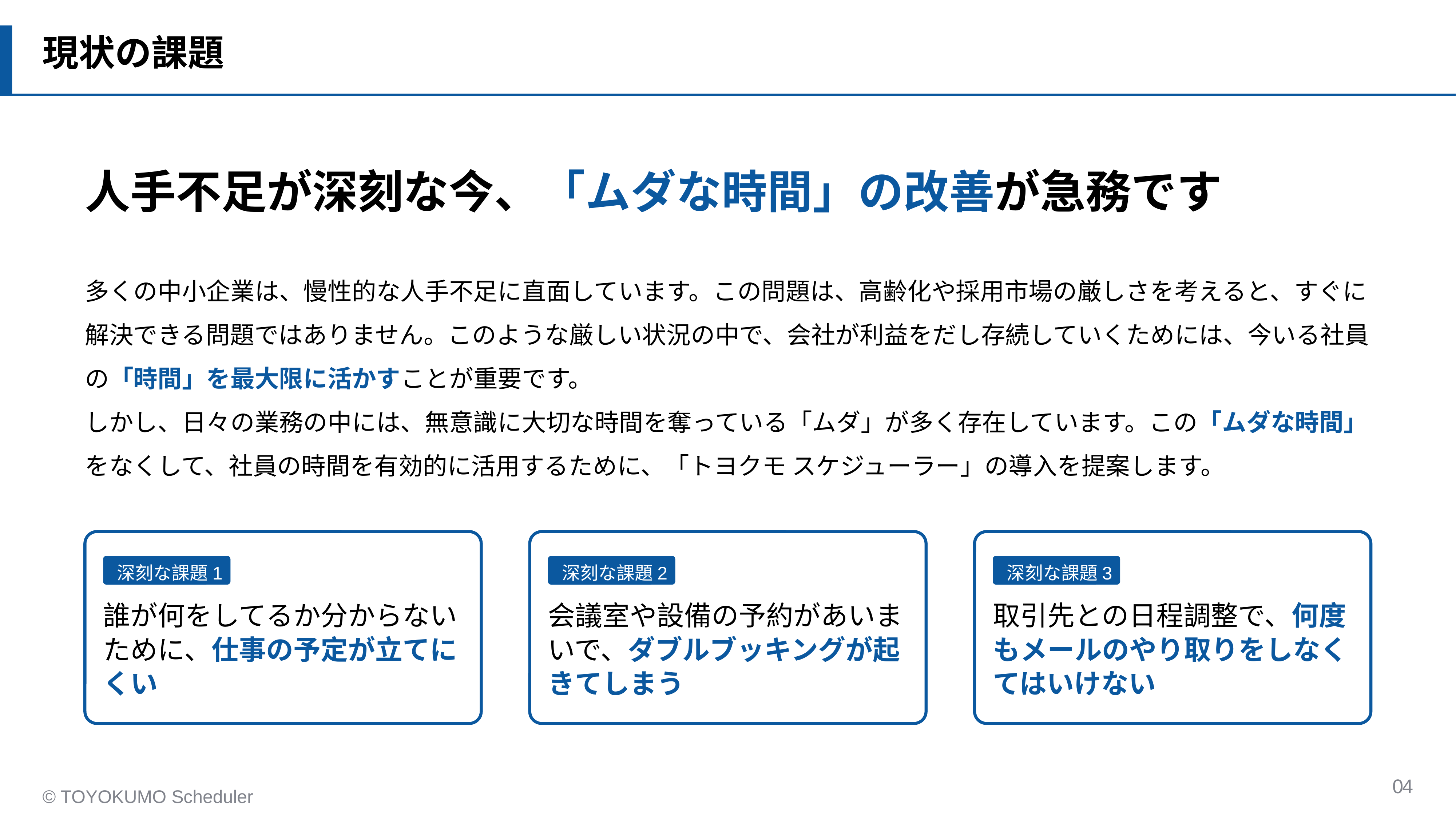

現状の課題
人手不足が深刻な今、「ムダな時間」の改善が急務です

多くの中小企業は、慢性的な人手不足に直面しています。この問題は、高齢化や採用市場の厳しさを考えると、すぐに解決できる問題ではありません。このような厳しい状況の中で、会社が利益をだし存続していくためには、今いる社員の「時間」を最大限に活かすことが重要です。
しかし、日々の業務の中には、無意識に大切な時間を奪っている「ムダ」が多く存在しています。この「ムダな時間」をなくして、社員の時間を有効的に活用するために、「トヨクモ スケジューラー」の導入を提案します。

深刻な課題1
深刻な課題2
深刻な課題3
誰が何をしてるか分からないために、仕事の予定が立てにくい
会議室や設備の予約があいまいで、ダブルブッキングが起きてしまう
取引先との日程調整で、何度もメールのやり取りをしなくてはいけない
04
© TOYOKUMO Scheduler